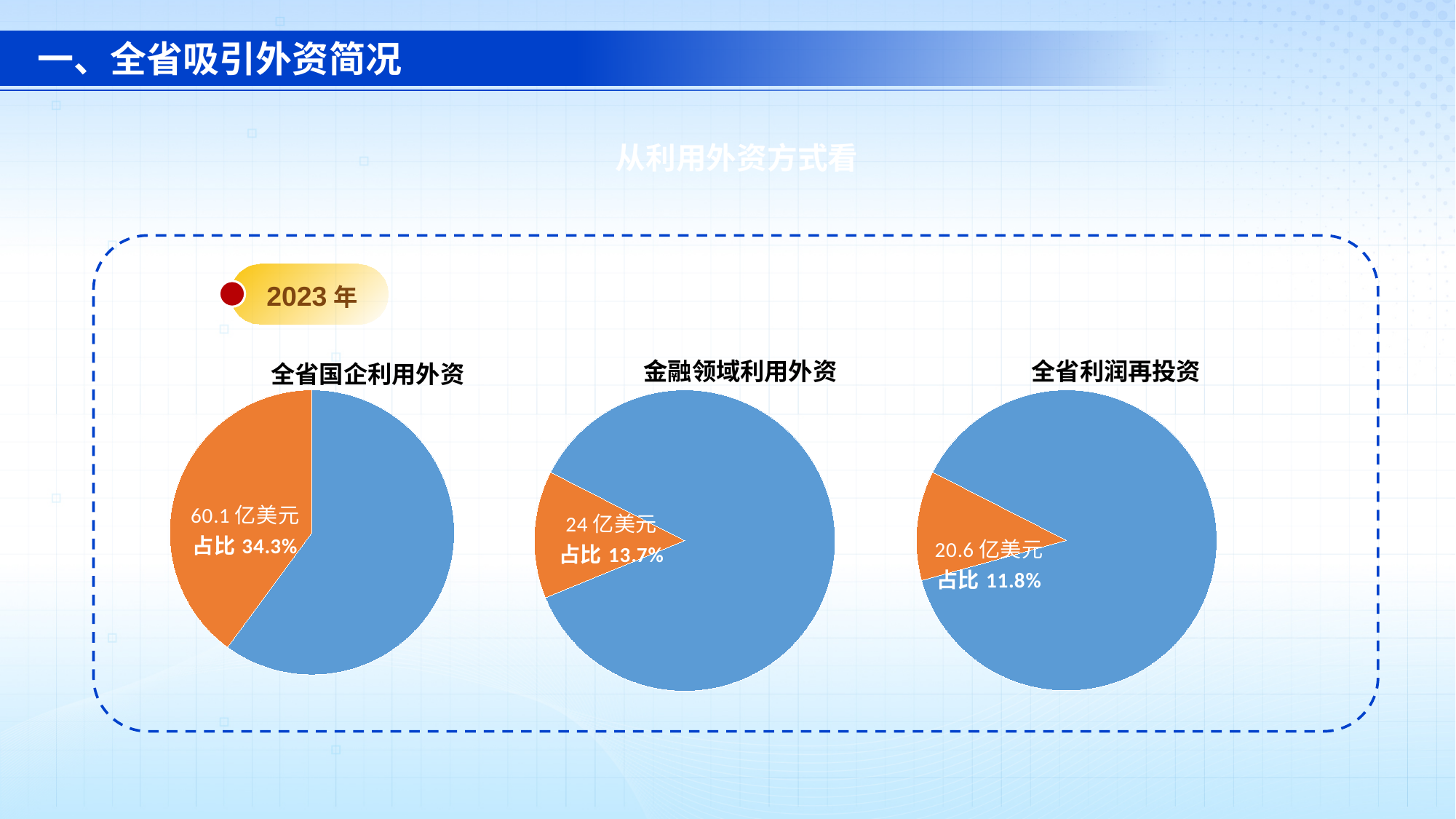

一、全省吸引外资简况

从利用外资方式看

  2023年

金融领域利用外资
全省利润再投资
全省国企利用外资

### Chart

| Category | 十二五初 |
|---|---|
|  | 60.1 |
|  | 39.9 |

### Chart

| Category | 十二五初 |
|---|---|
|  | 86.3 |
|  | 13.7 |

### Chart

| Category | 十二五初 |
|---|---|
|  | 88.2 |
|  | 11.8 |